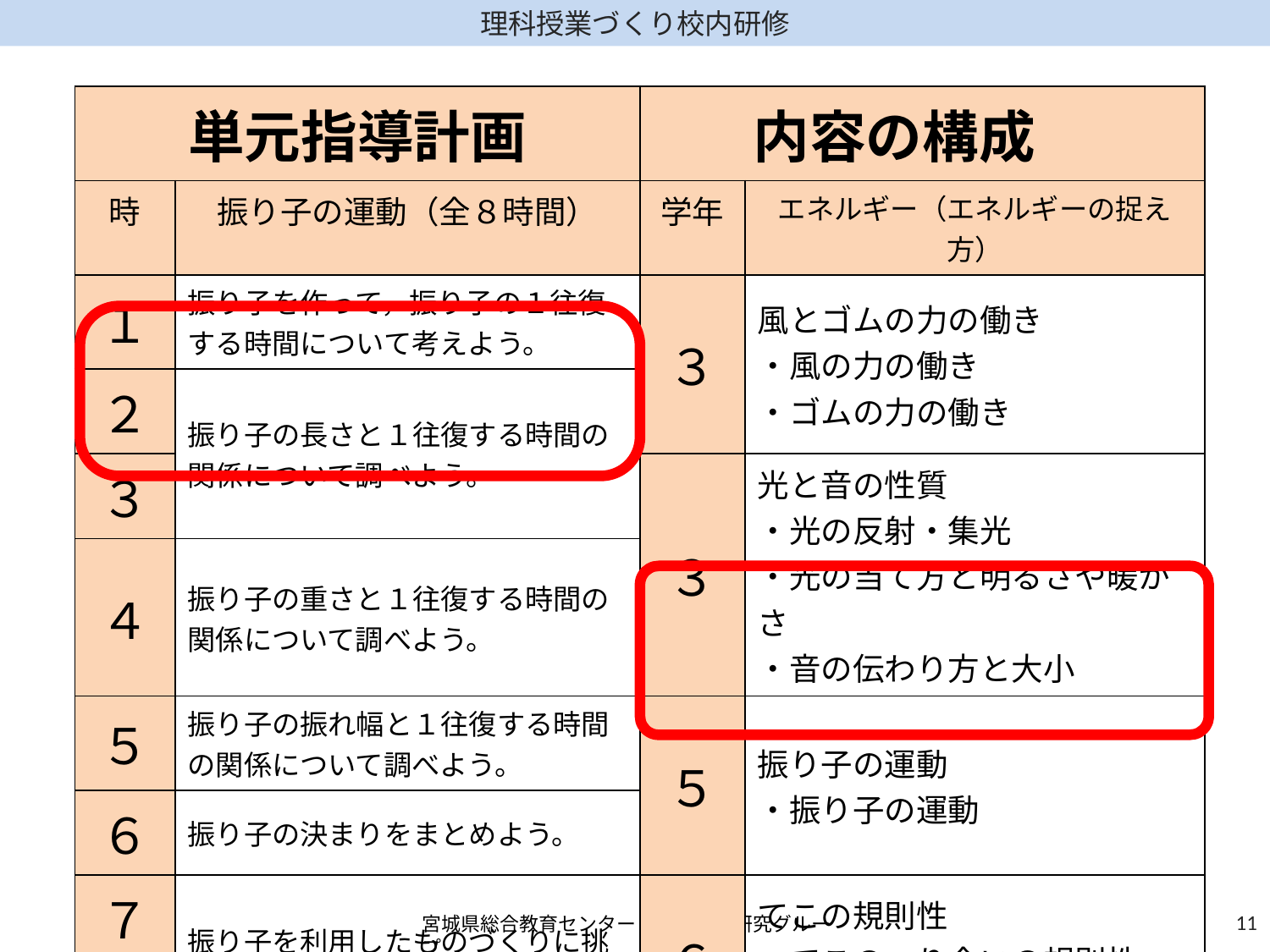

| 単元指導計画 |  | 内容の構成 |  |
| --- | --- | --- | --- |
| 時 | 振り子の運動（全８時間） | 学年 | エネルギー（エネルギーの捉え方） |
| １ | 振り子を作って，振り子の１往復する時間について考えよう。 | ３ | 風とゴムの力の働き ・風の力の働き ・ゴムの力の働き |
| ２ | 振り子の長さと１往復する時間の関係について調べよう。 |  |  |
| ３ |  | ３ | 光と音の性質 ・光の反射・集光 ・光の当て方と明るさや暖かさ ・音の伝わり方と大小 |
| ４ | 振り子の重さと１往復する時間の関係について調べよう。 |  |  |
| ５ | 振り子の振れ幅と１往復する時間の関係について調べよう。 | ５ | 振り子の運動 ・振り子の運動 |
| ６ | 振り子の決まりをまとめよう。 |  |  |
| ７ | 振り子を利用したものづくりに挑戦しよう。 | ６ | てこの規則性 ・てこのつり合いの規則性 ・てこの利用 |
| ８ |  |  |  |

11